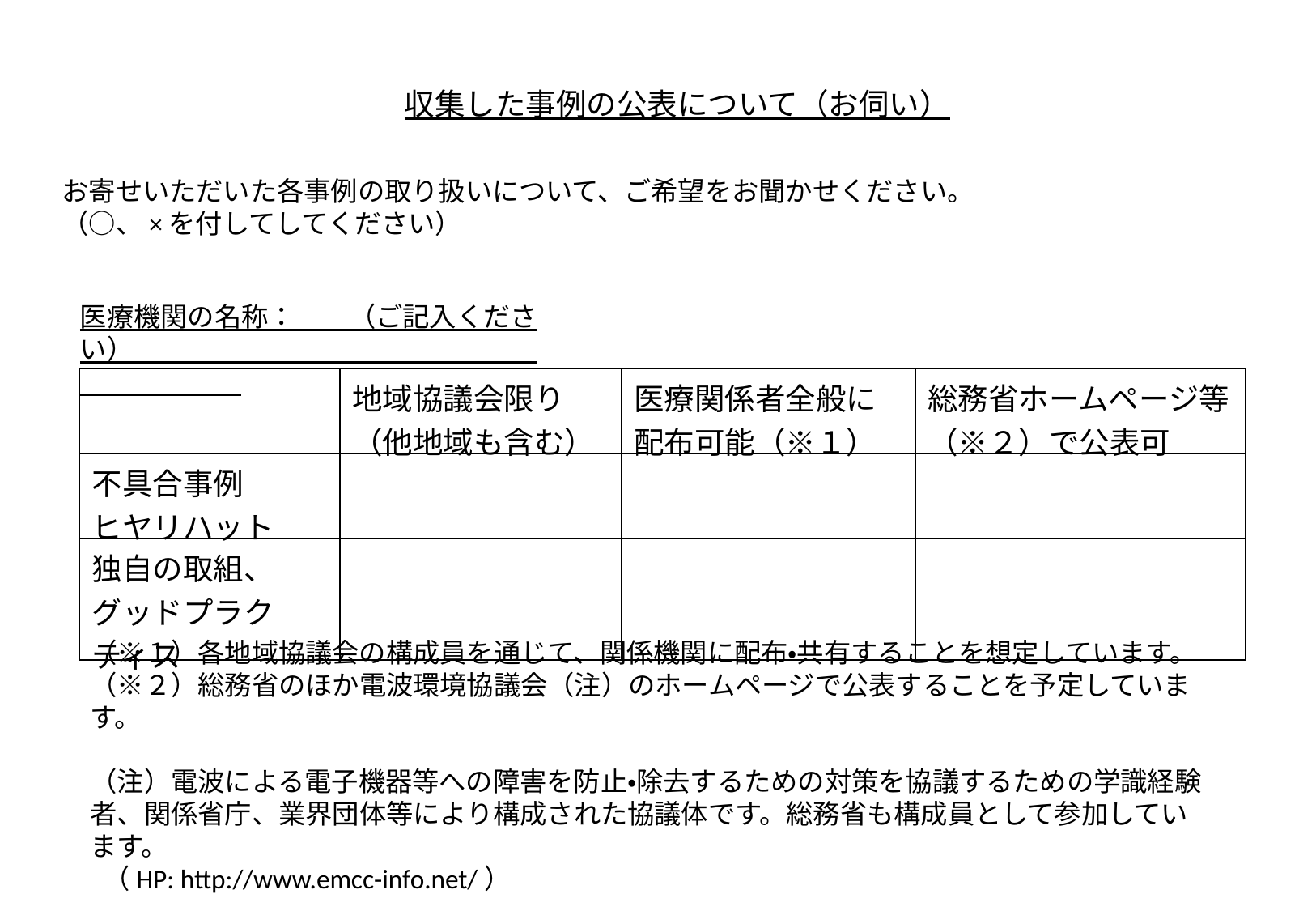

収集した事例の公表について（お伺い）
お寄せいただいた各事例の取り扱いについて、ご希望をお聞かせください。
（○、×を付してしてください）
医療機関の名称：　　（ご記入ください）
|  | 地域協議会限り （他地域も含む） | 医療関係者全般に配布可能（※１） | 総務省ホームページ等（※２）で公表可 |
| --- | --- | --- | --- |
| 不具合事例 ヒヤリハット |  |  |  |
| 独自の取組、 グッドプラクティス |  |  |  |
（※１）各地域協議会の構成員を通じて、関係機関に配布・共有することを想定しています。
（※２）総務省のほか電波環境協議会（注）のホームページで公表することを予定しています。

（注）電波による電子機器等への障害を防止・除去するための対策を協議するための学識経験者、関係省庁、業界団体等により構成された協議体です。総務省も構成員として参加しています。
 （HP: http://www.emcc-info.net/）